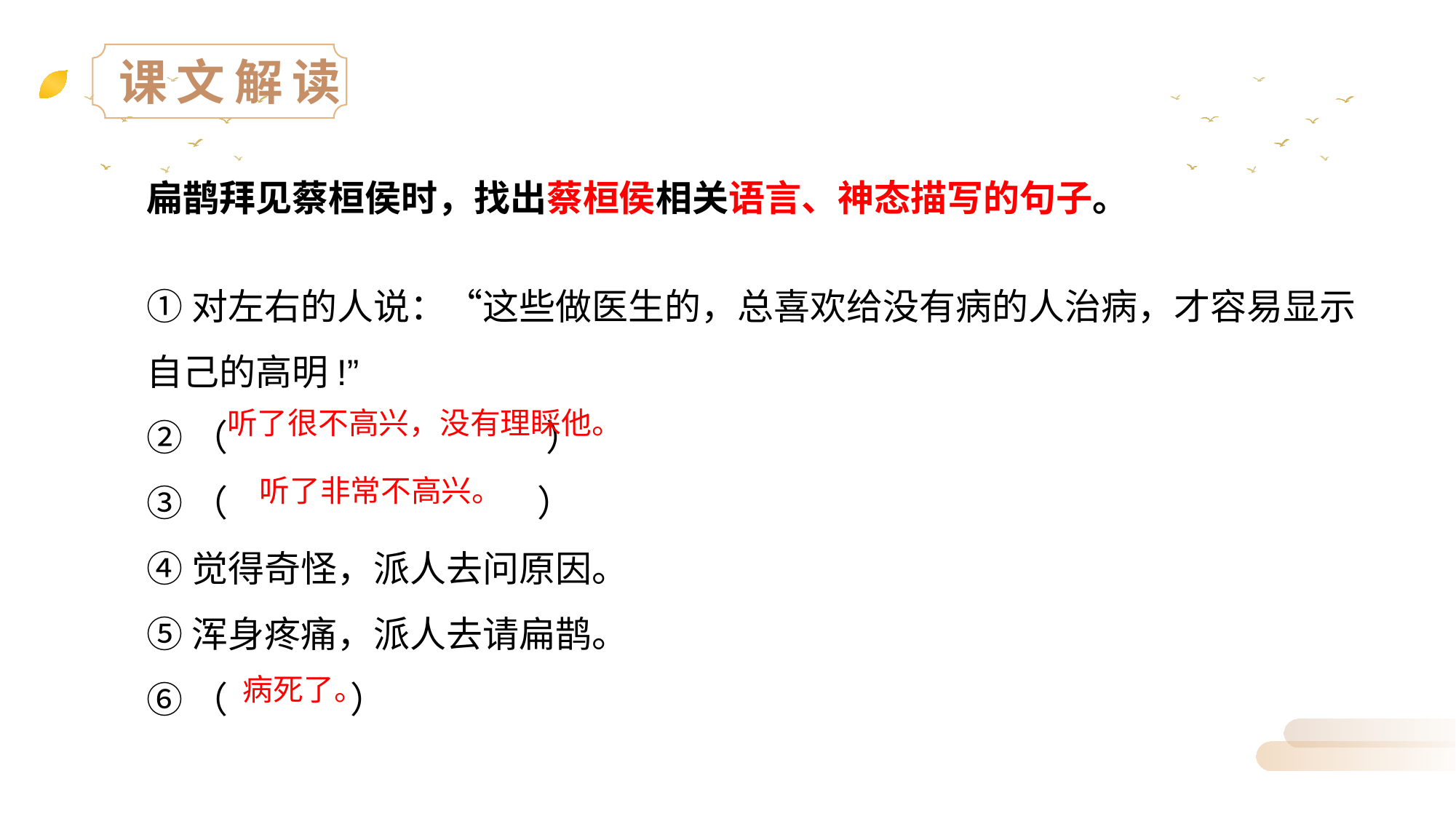

课文解读
扁鹊拜见蔡桓侯时，找出蔡桓侯相关语言、神态描写的句子。
①对左右的人说：“这些做医生的，总喜欢给没有病的人治病，才容易显示自己的高明!”
②（                                       ）
③（                                      ）
④觉得奇怪，派人去问原因。
⑤浑身疼痛，派人去请扁鹊。
⑥（               ）
听了很不高兴，没有理睬他。
听了非常不高兴。
病死了。